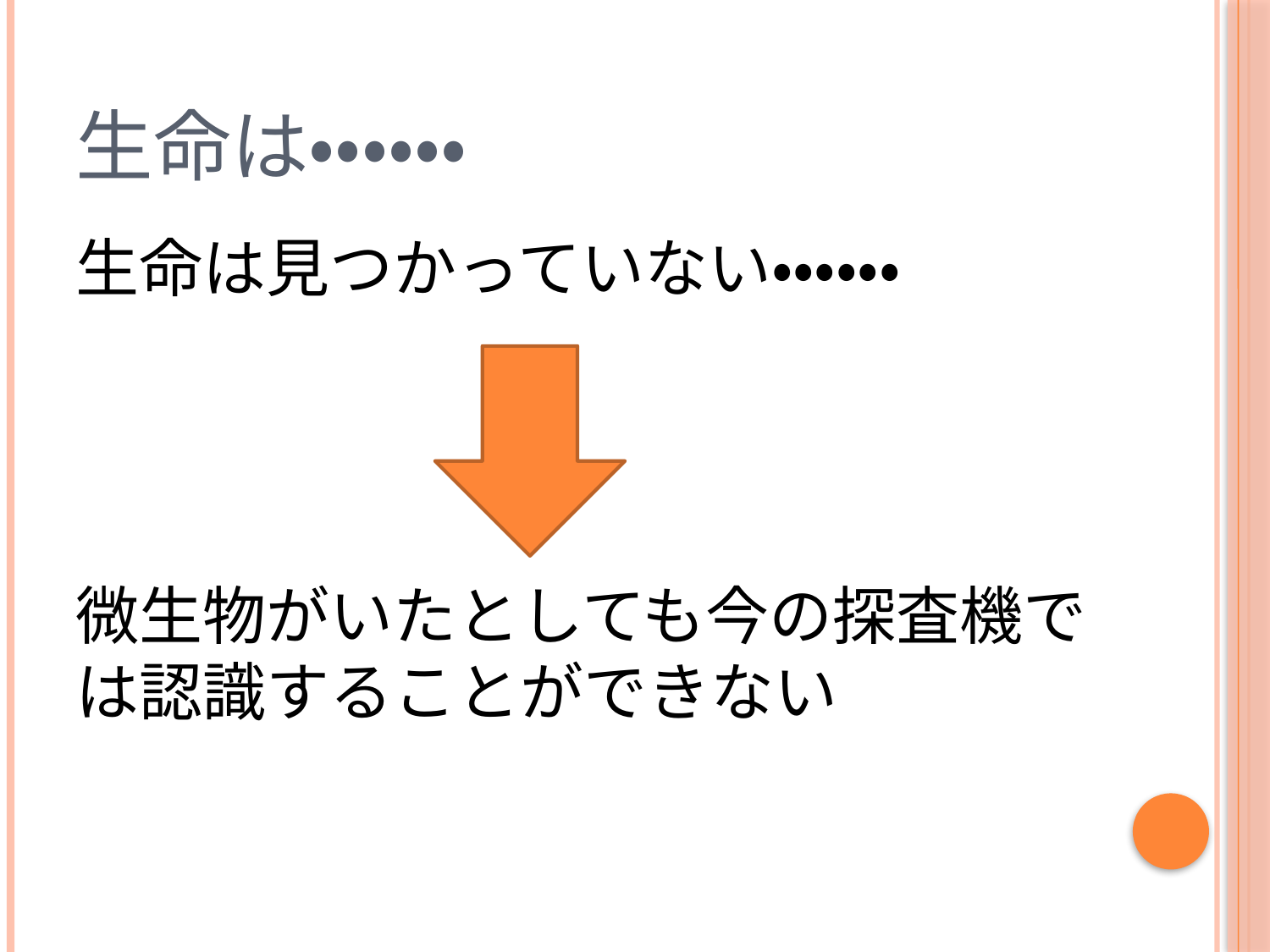

# 生命は・・・・・・
生命は見つかっていない・・・・・・

微生物がいたとしても今の探査機では認識することができない